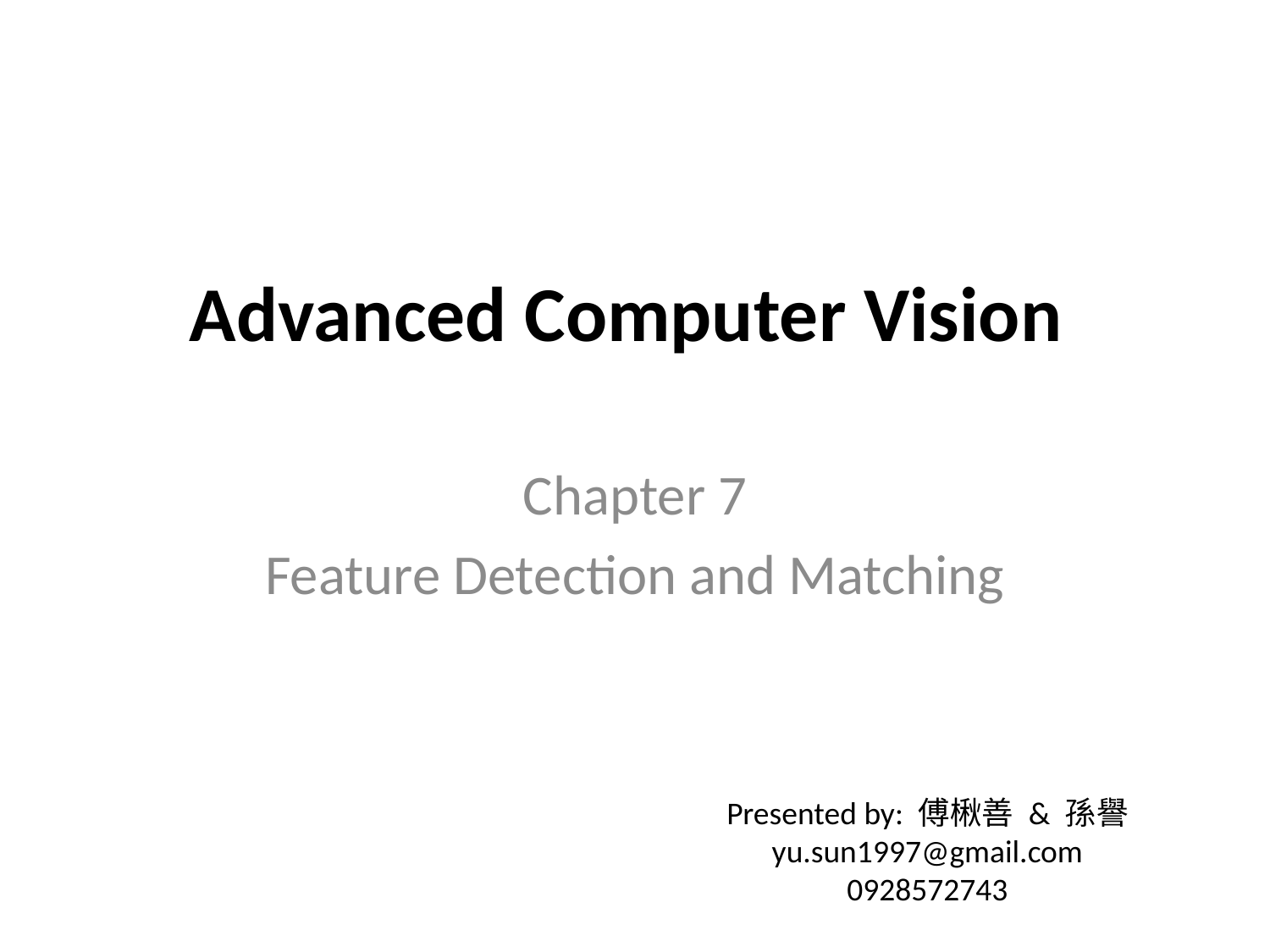

# Advanced Computer Vision
Chapter 7
Feature Detection and Matching
Presented by: 傅楸善 & 孫譽
yu.sun1997@gmail.com
0928572743